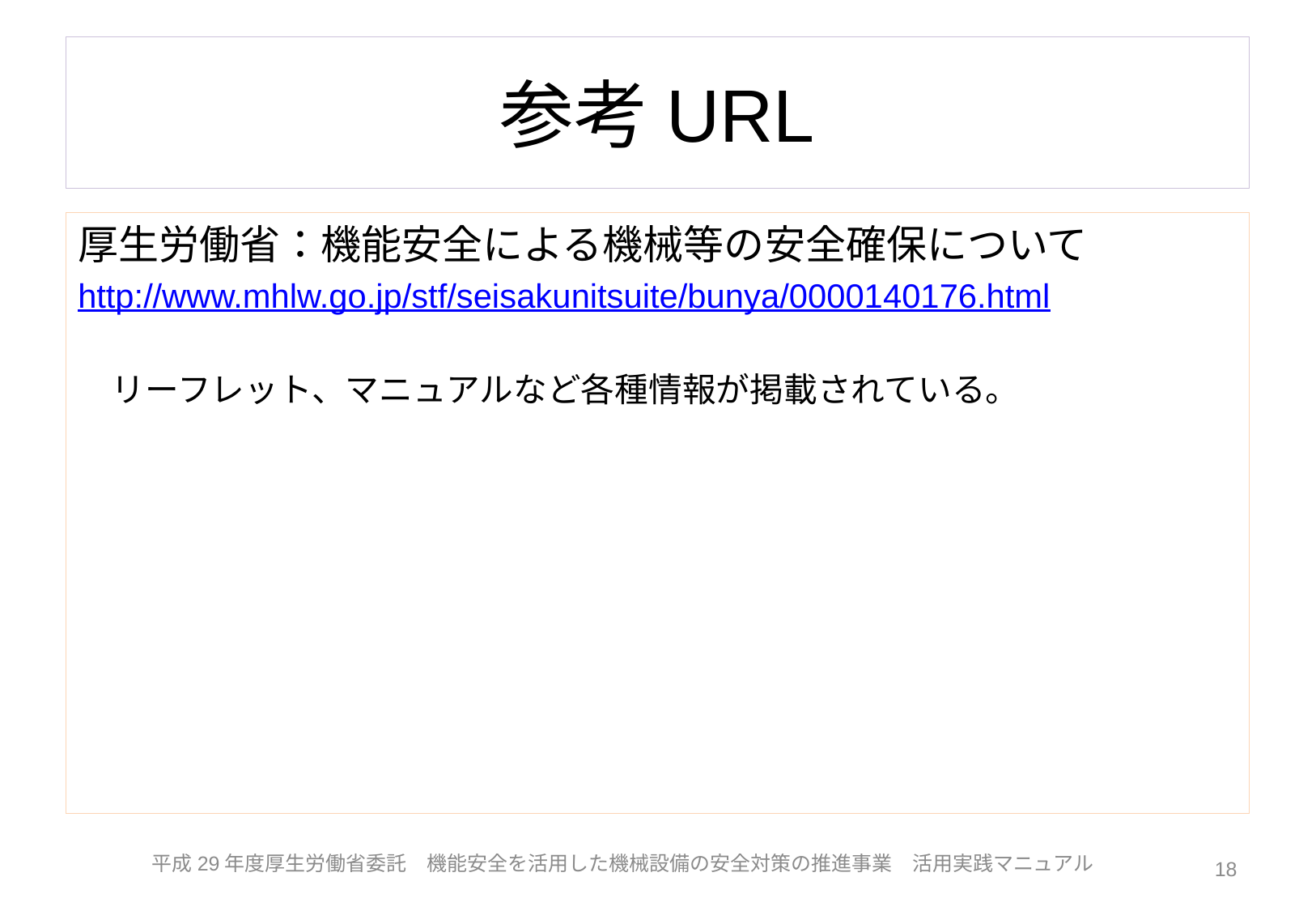

# 参考URL
厚生労働省：機能安全による機械等の安全確保について
http://www.mhlw.go.jp/stf/seisakunitsuite/bunya/0000140176.html

　リーフレット、マニュアルなど各種情報が掲載されている。

18
平成29年度厚生労働省委託　機能安全を活用した機械設備の安全対策の推進事業　活用実践マニュアル